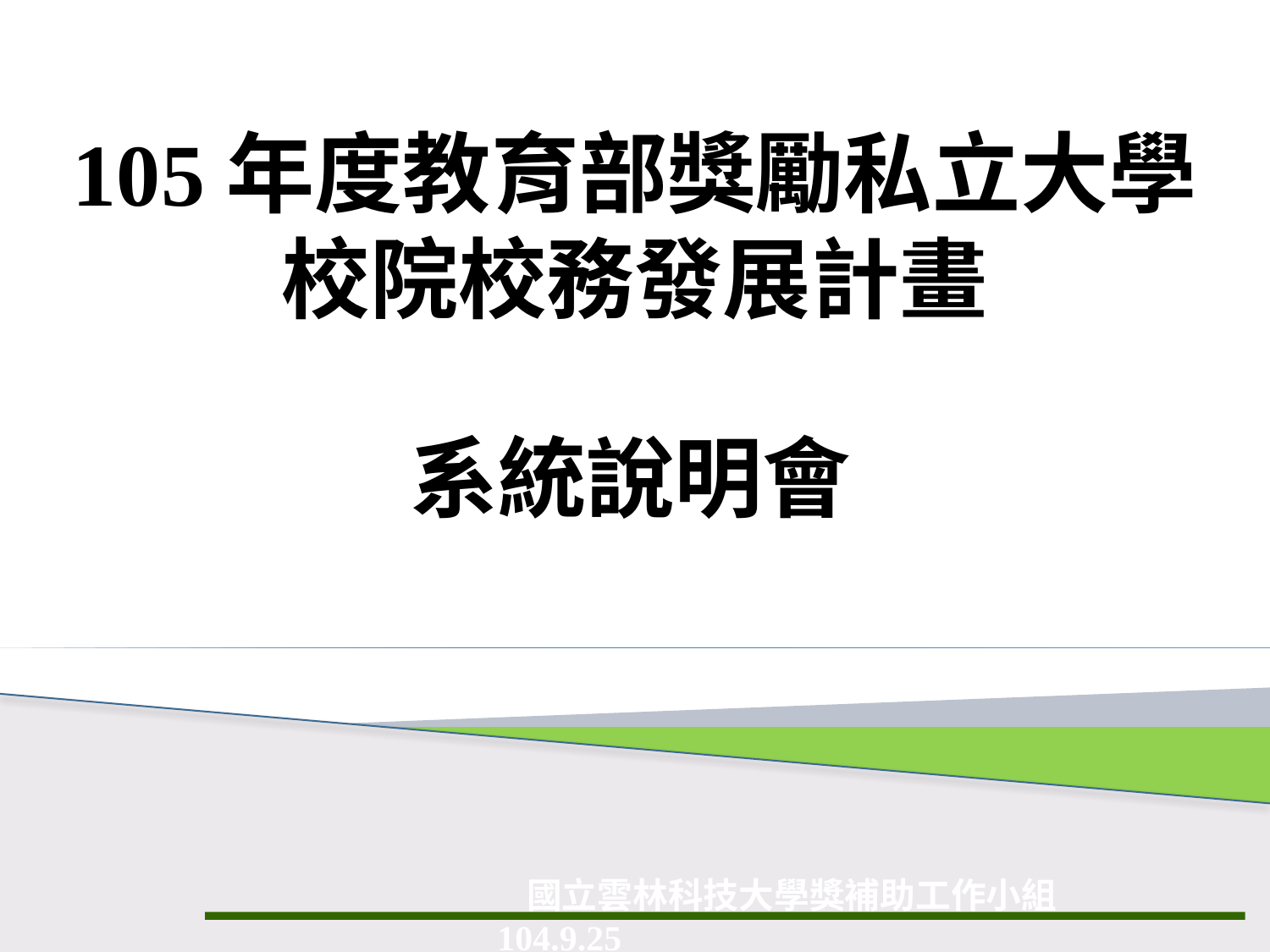

# 105年度教育部獎勵私立大學 校院校務發展計畫
系統說明會
   國立雲林科技大學獎補助工作小組       104.9.25